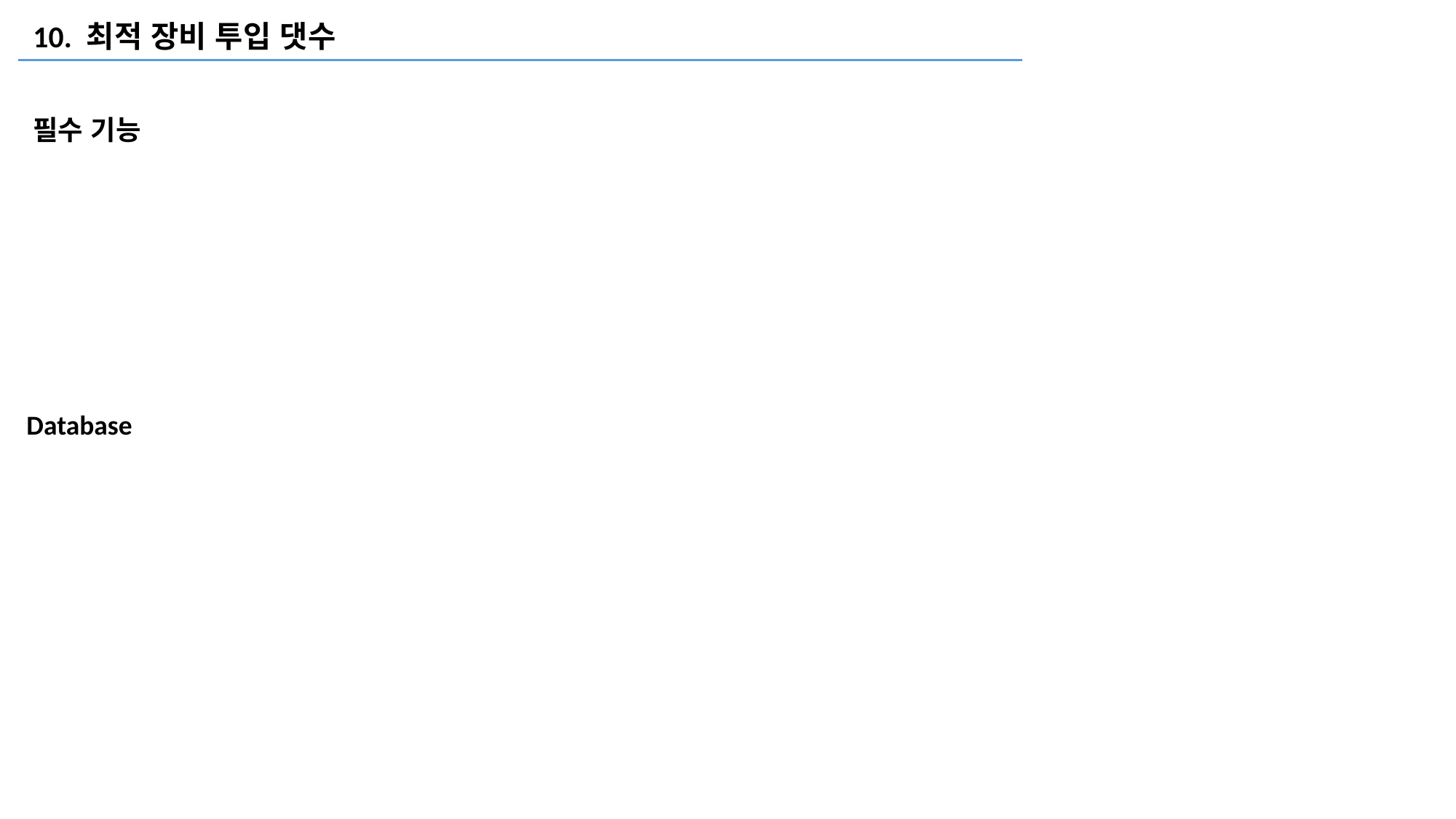

10. 최적 장비 투입 댓수
필수 기능
Database